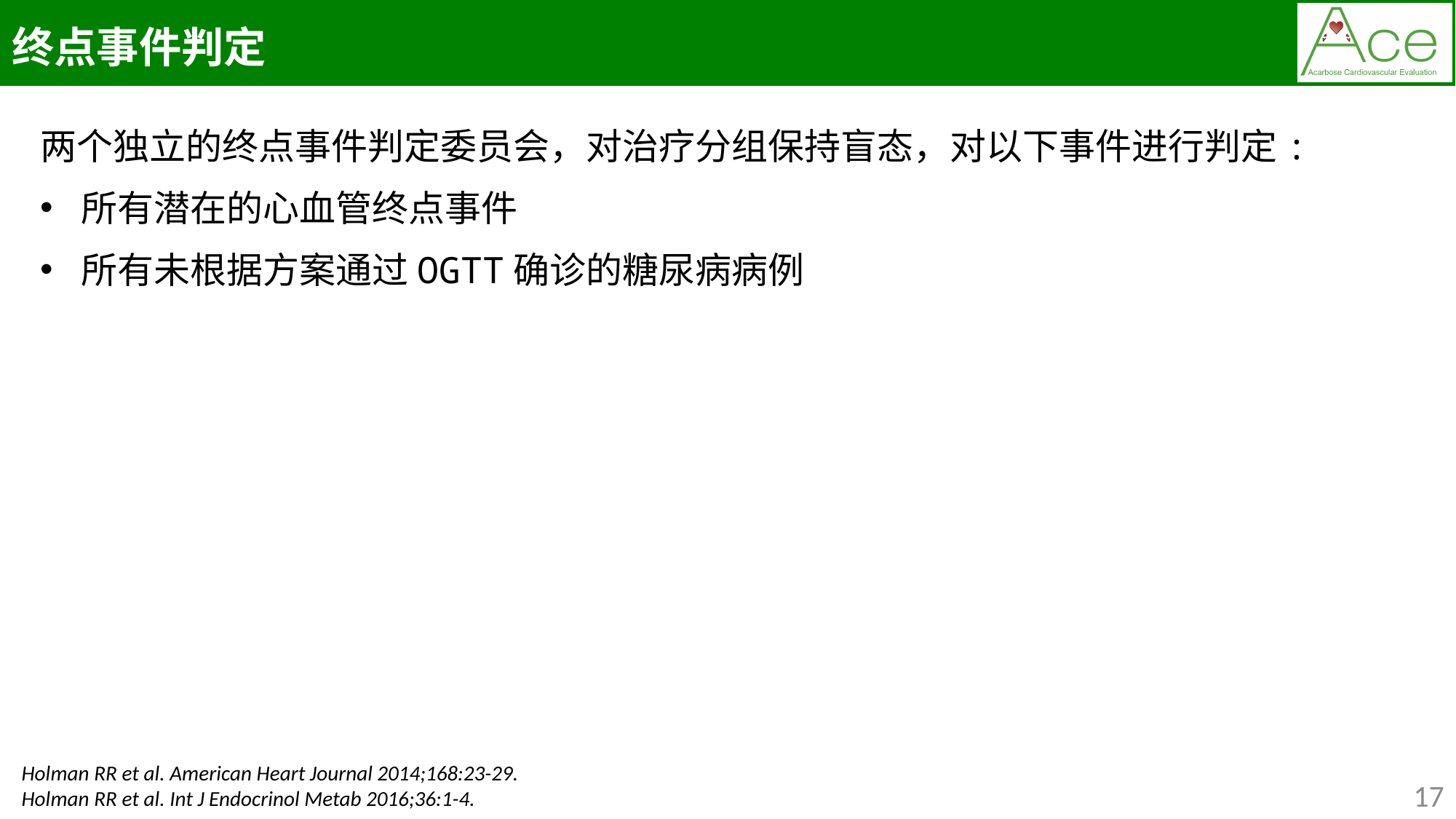

终点事件判定
两个独立的终点事件判定委员会，对治疗分组保持盲态，对以下事件进行判定:
所有潜在的心血管终点事件
所有未根据方案通过OGTT确诊的糖尿病病例
Holman RR et al. American Heart Journal 2014;168:23-29.
Holman RR et al. Int J Endocrinol Metab 2016;36:1-4.
17